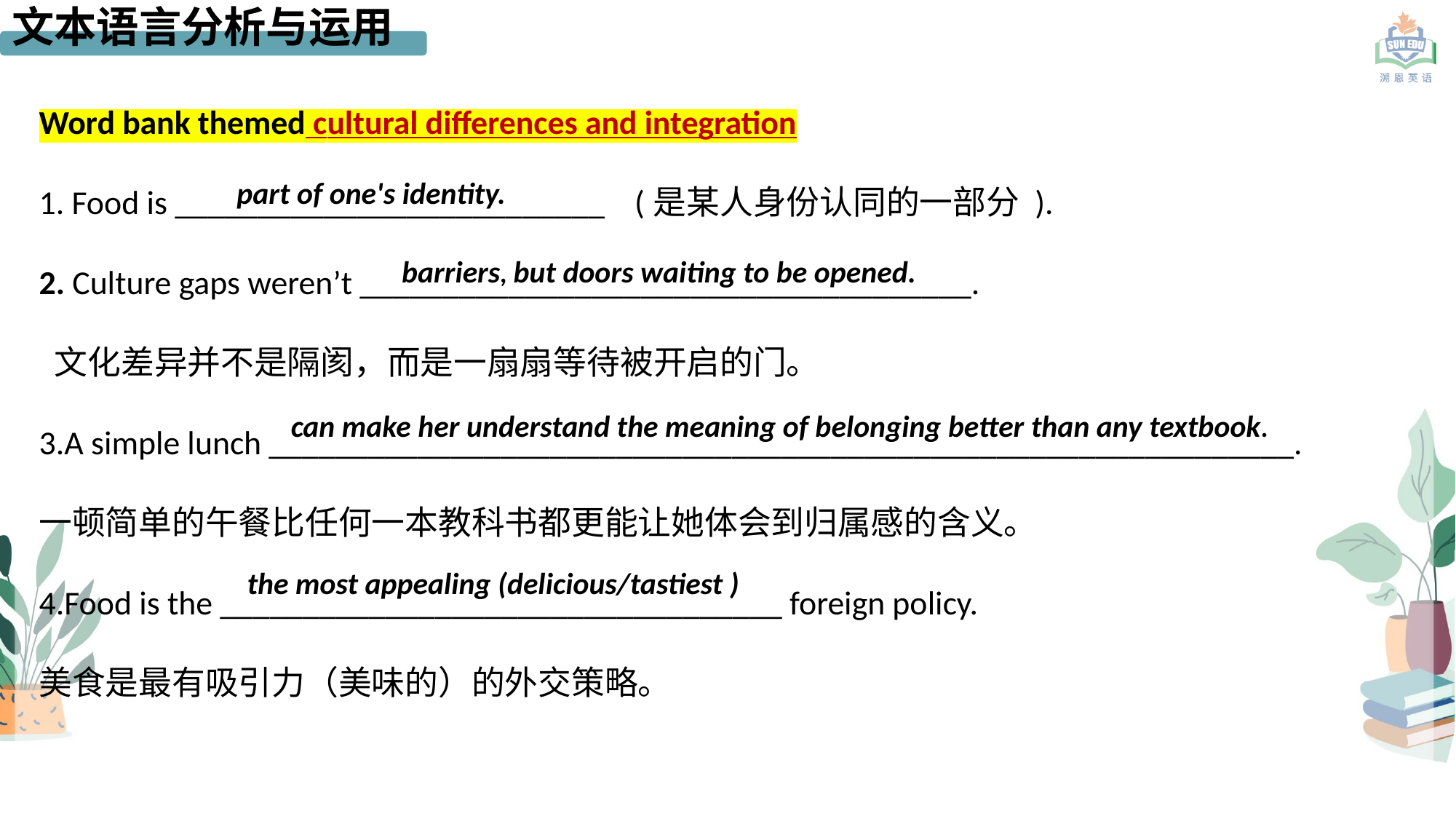

文本语言分析与运用
Word bank themed cultural differences and integration
1. Food is __________________________    (是某人身份认同的一部分 ).
2. Culture gaps weren’t _____________________________________.
 文化差异并不是隔阂，而是一扇扇等待被开启的门。
3.A simple lunch ______________________________________________________________.
一顿简单的午餐比任何一本教科书都更能让她体会到归属感的含义。
4.Food is the __________________________________ foreign policy.
美食是最有吸引力（美味的）的外交策略。

 part of one's identity.
 barriers, but doors waiting to be opened.
can make her understand the meaning of belonging better than any textbook.
the most appealing (delicious/tastiest )